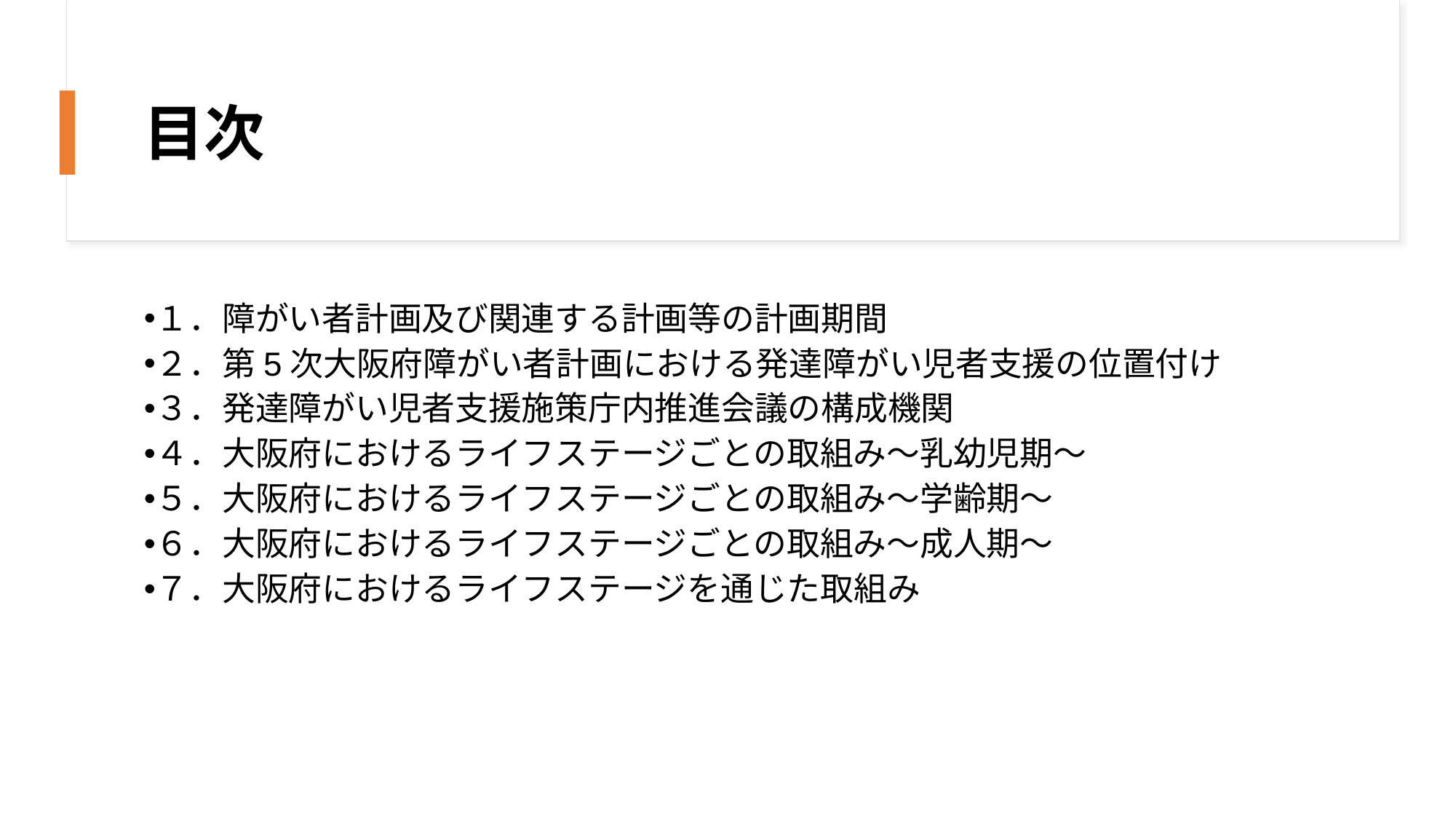

目次

１．障がい者計画及び関連する計画等の計画期間
２．第5次大阪府障がい者計画における発達障がい児者支援の位置付け
３．発達障がい児者支援施策庁内推進会議の構成機関
４．大阪府におけるライフステージごとの取組み～乳幼児期～
５．大阪府におけるライフステージごとの取組み～学齢期～
６．大阪府におけるライフステージごとの取組み～成人期～
７．大阪府におけるライフステージを通じた取組み

2